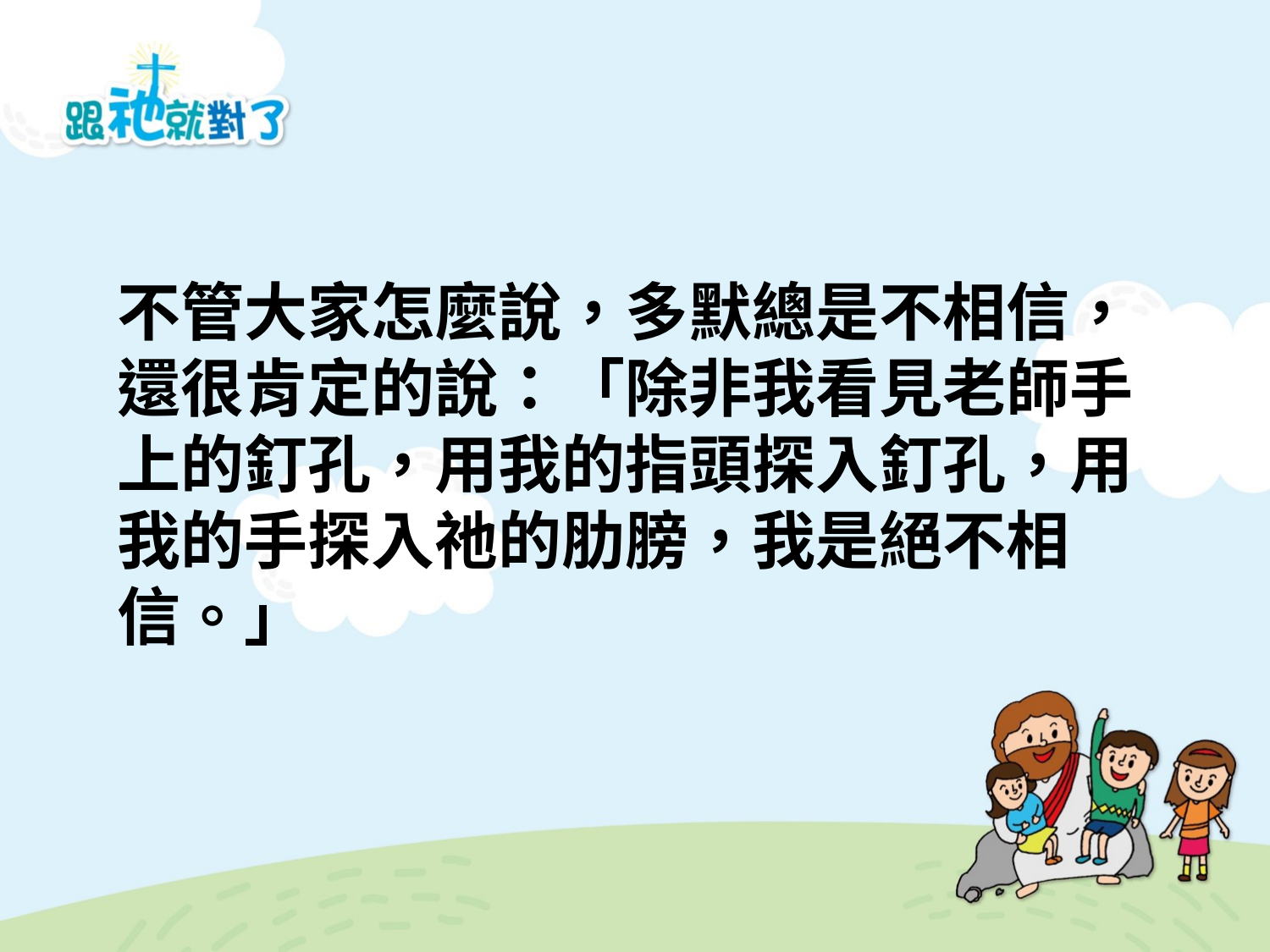

不管大家怎麼說，多默總是不相信，還很肯定的說：「除非我看見老師手上的釘孔，用我的指頭探入釘孔，用我的手探入祂的肋膀，我是絕不相信。」